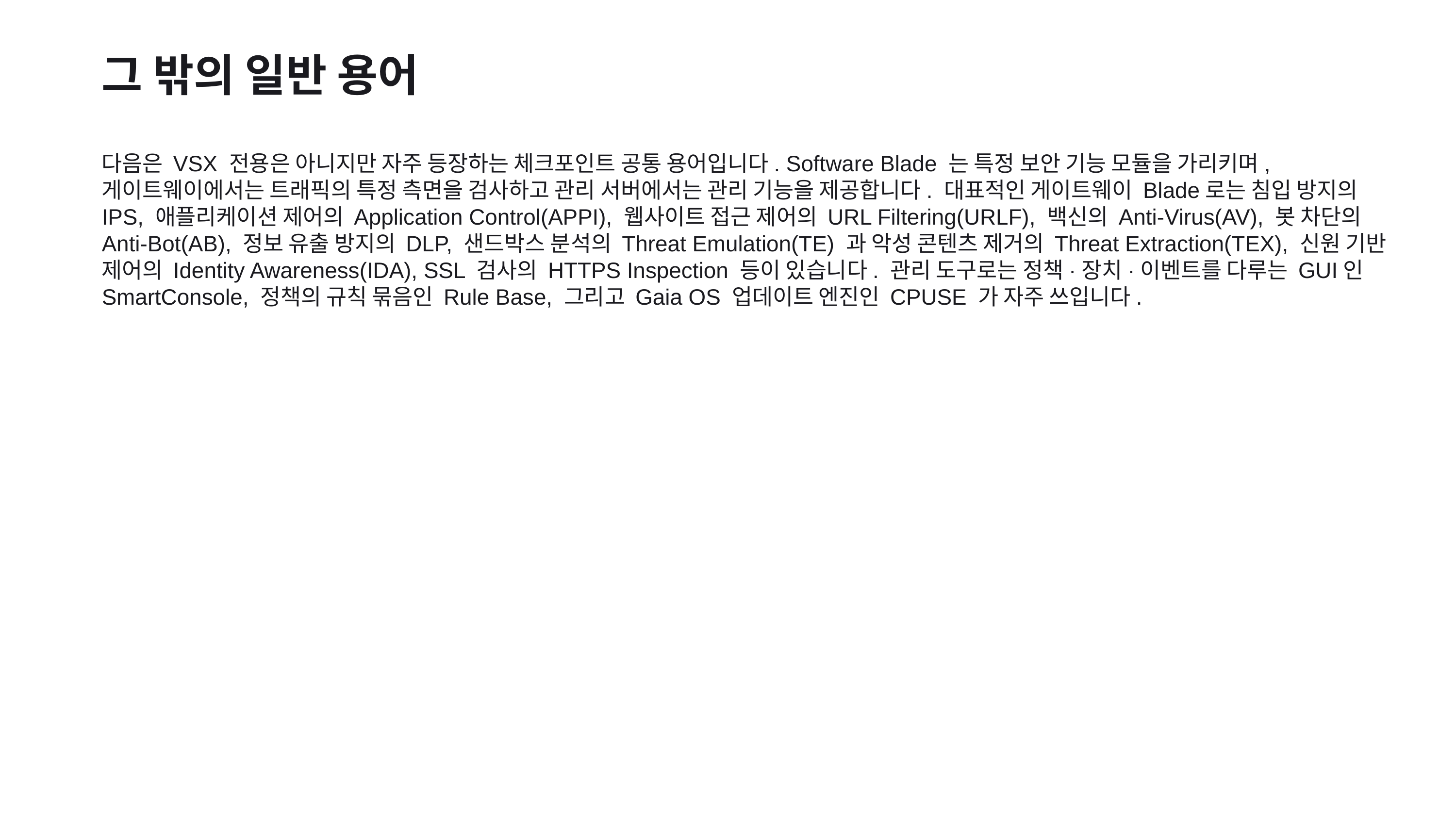

그 밖의 일반 용어
다음은 VSX 전용은 아니지만 자주 등장하는 체크포인트 공통 용어입니다. Software Blade 는 특정 보안 기능 모듈을 가리키며, 게이트웨이에서는 트래픽의 특정 측면을 검사하고 관리 서버에서는 관리 기능을 제공합니다. 대표적인 게이트웨이 Blade로는 침입 방지의 IPS, 애플리케이션 제어의 Application Control(APPI), 웹사이트 접근 제어의 URL Filtering(URLF), 백신의 Anti-Virus(AV), 봇 차단의 Anti-Bot(AB), 정보 유출 방지의 DLP, 샌드박스 분석의 Threat Emulation(TE) 과 악성 콘텐츠 제거의 Threat Extraction(TEX), 신원 기반 제어의 Identity Awareness(IDA), SSL 검사의 HTTPS Inspection 등이 있습니다. 관리 도구로는 정책·장치·이벤트를 다루는 GUI인 SmartConsole, 정책의 규칙 묶음인 Rule Base, 그리고 Gaia OS 업데이트 엔진인 CPUSE 가 자주 쓰입니다.